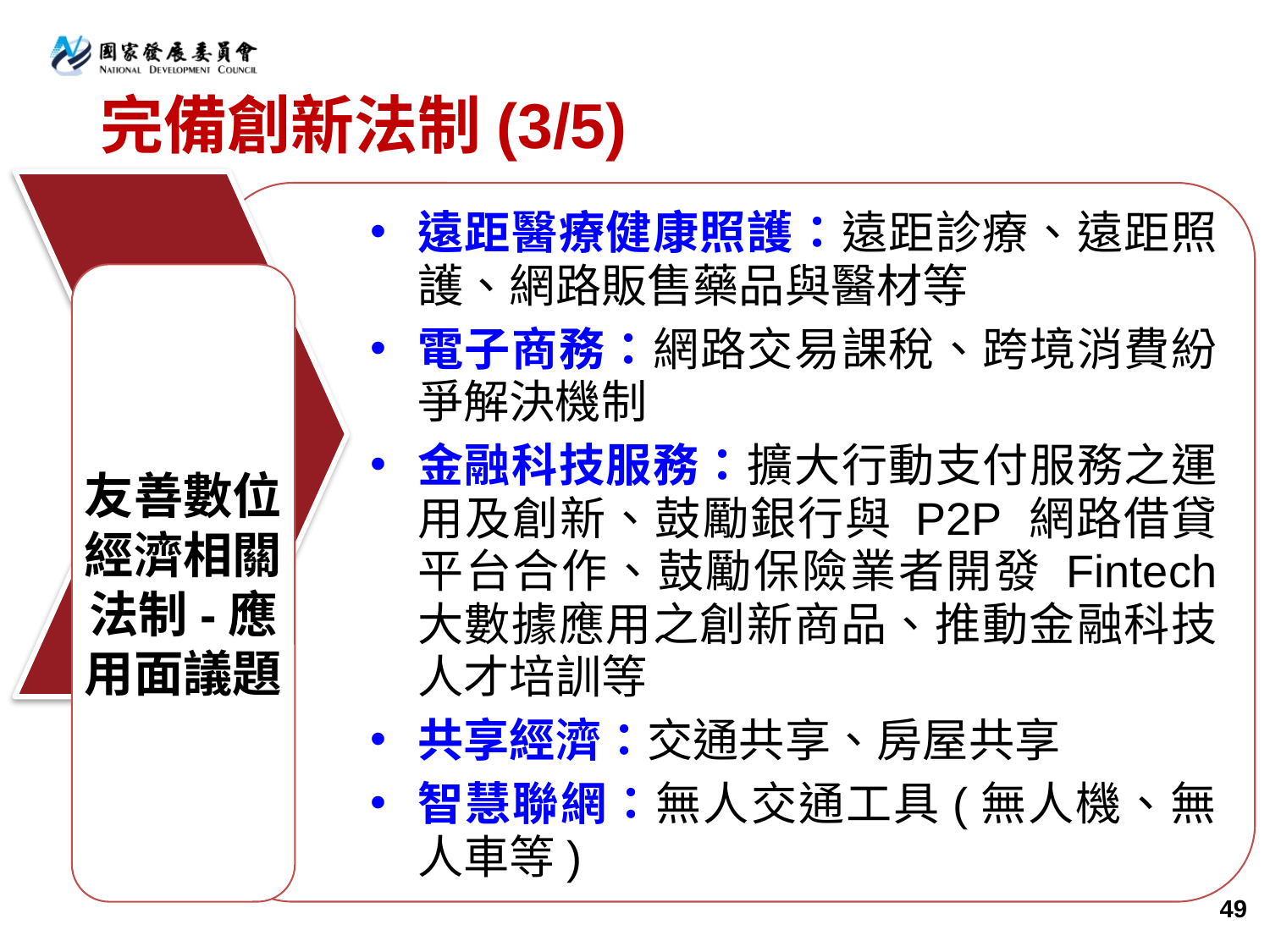

# 完備創新法制(3/5)

友善數位經濟相關法制-應用面議題
遠距醫療健康照護：遠距診療、遠距照護、網路販售藥品與醫材等
電子商務：網路交易課稅、跨境消費紛爭解決機制
金融科技服務：擴大行動支付服務之運用及創新、鼓勵銀行與 P2P 網路借貸平台合作、鼓勵保險業者開發 Fintech 大數據應用之創新商品、推動金融科技人才培訓等
共享經濟：交通共享、房屋共享
智慧聯網：無人交通工具(無人機、無人車等)
49